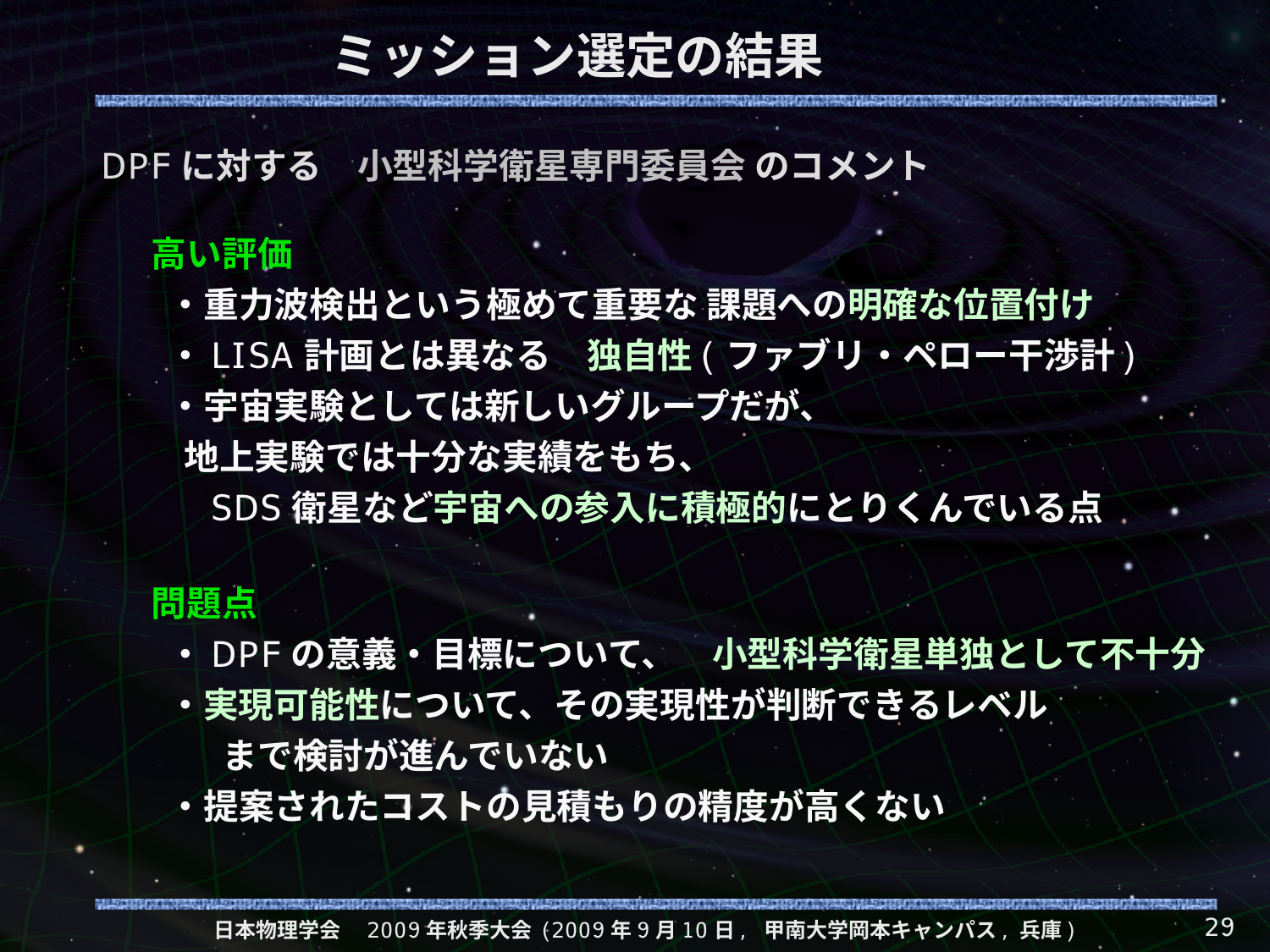

# ミッション選定の結果
DPFに対する　小型科学衛星専門委員会 のコメント
高い評価
 ・重力波検出という極めて重要な 課題への明確な位置付け
 ・LISA計画とは異なる　独自性(ファブリ・ペロー干渉計)
 ・宇宙実験としては新しいグループだが、
   地上実験では十分な実績をもち、
 　SDS衛星など宇宙への参入に積極的にとりくんでいる点
問題点
 ・DPFの意義・目標について、　小型科学衛星単独として不十分
 ・実現可能性について、その実現性が判断できるレベル
　　まで検討が進んでいない
 ・提案されたコストの見積もりの精度が高くない
29
日本物理学会　2009年秋季大会 (2009年9月10日,  甲南大学岡本キャンパス, 兵庫)